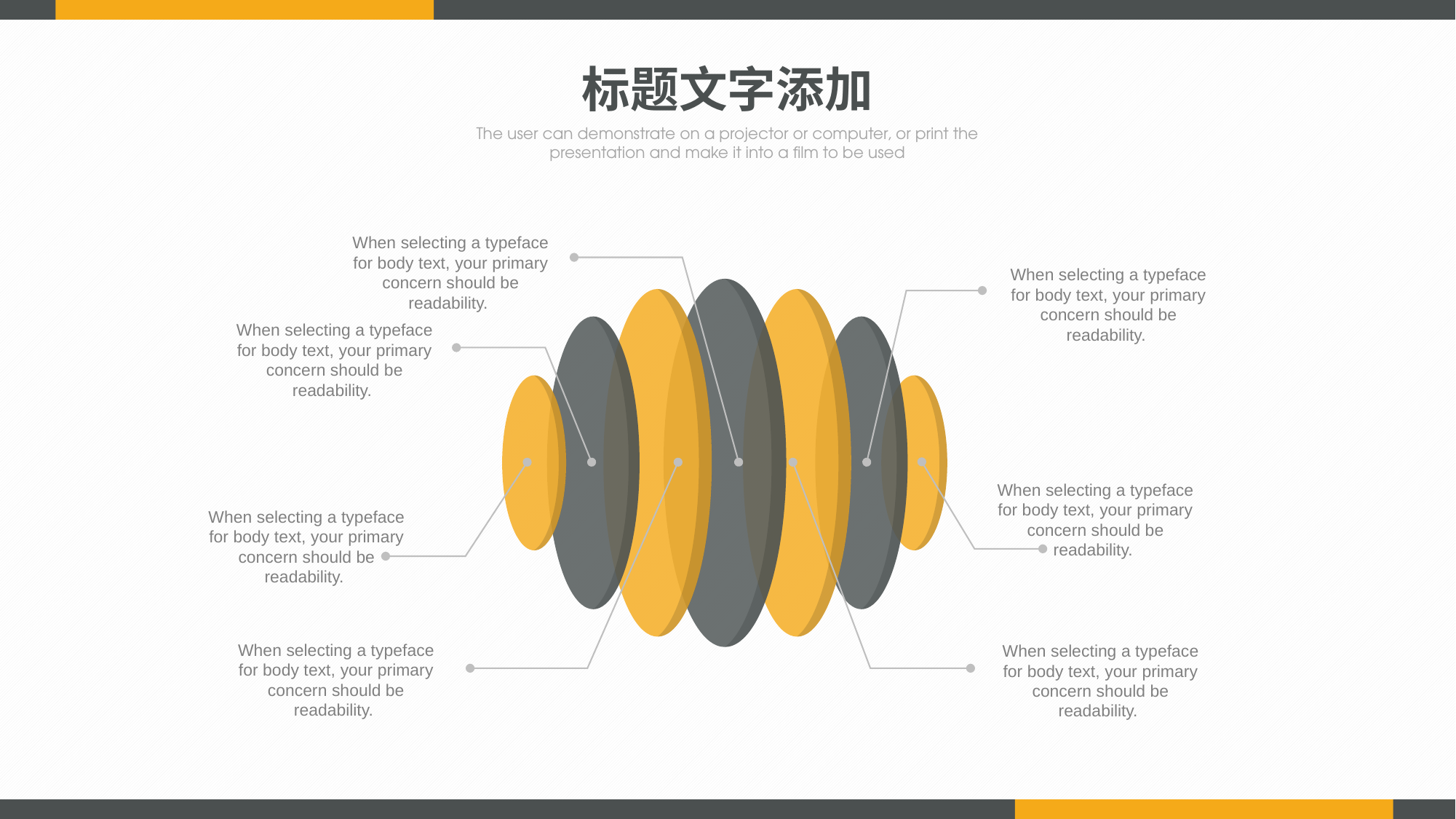

标题文字添加
The user can demonstrate on a projector or computer, or print the presentation and make it into a film to be used
When selecting a typeface for body text, your primary concern should be readability.

When selecting a typeface for body text, your primary concern should be readability.

When selecting a typeface for body text, your primary concern should be readability.

When selecting a typeface for body text, your primary concern should be readability.
When selecting a typeface for body text, your primary concern should be readability.
When selecting a typeface for body text, your primary concern should be readability.
When selecting a typeface for body text, your primary concern should be readability.